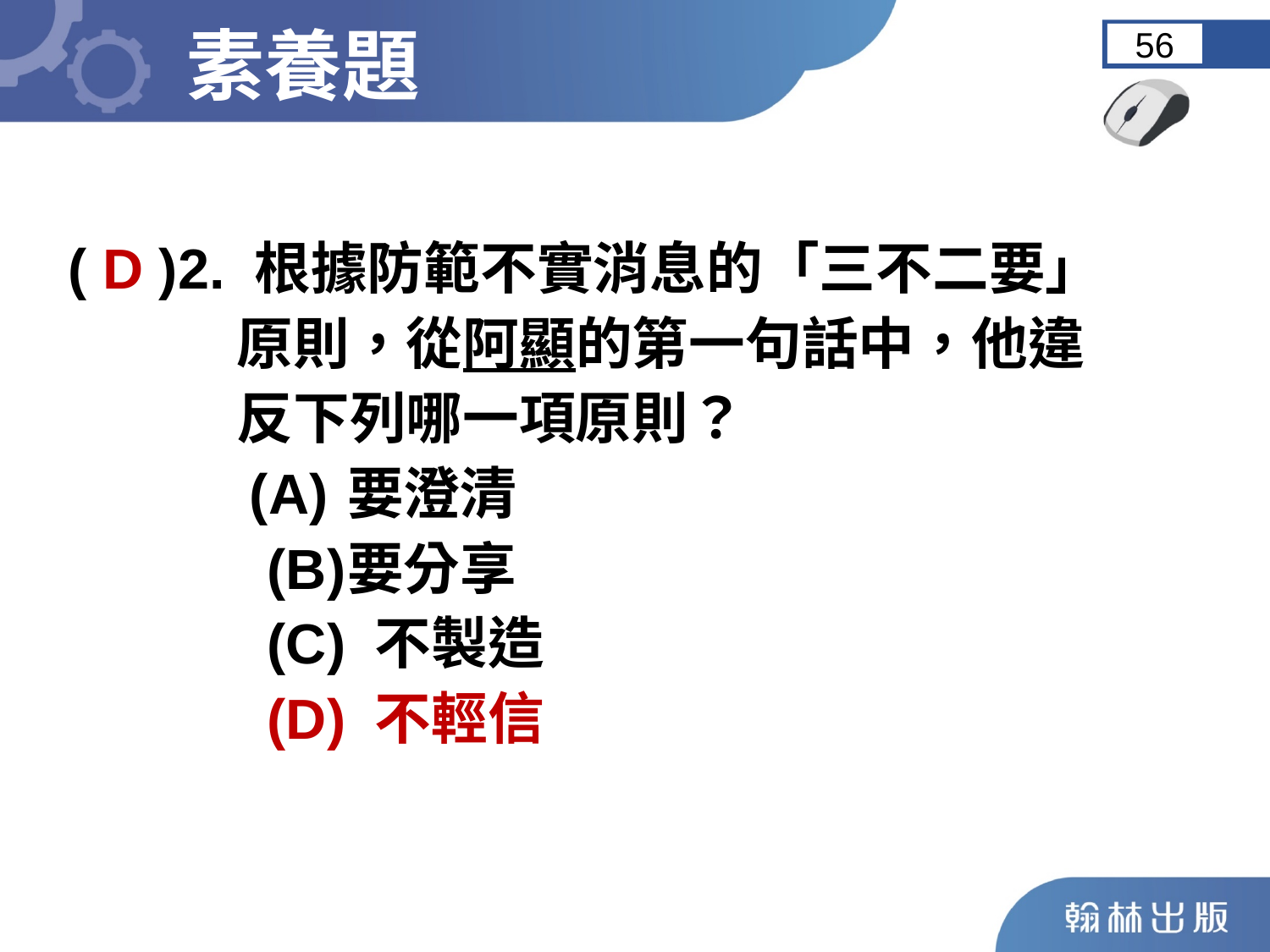

素養題

56
( D )2. 根據防範不實消息的「三不二要」
            原則，從阿顯的第一句話中，他違
            反下列哪一項原則？
	          (A)	要澄清
	 	   (B)	要分享
		   (C) 不製造
		   (D) 不輕信